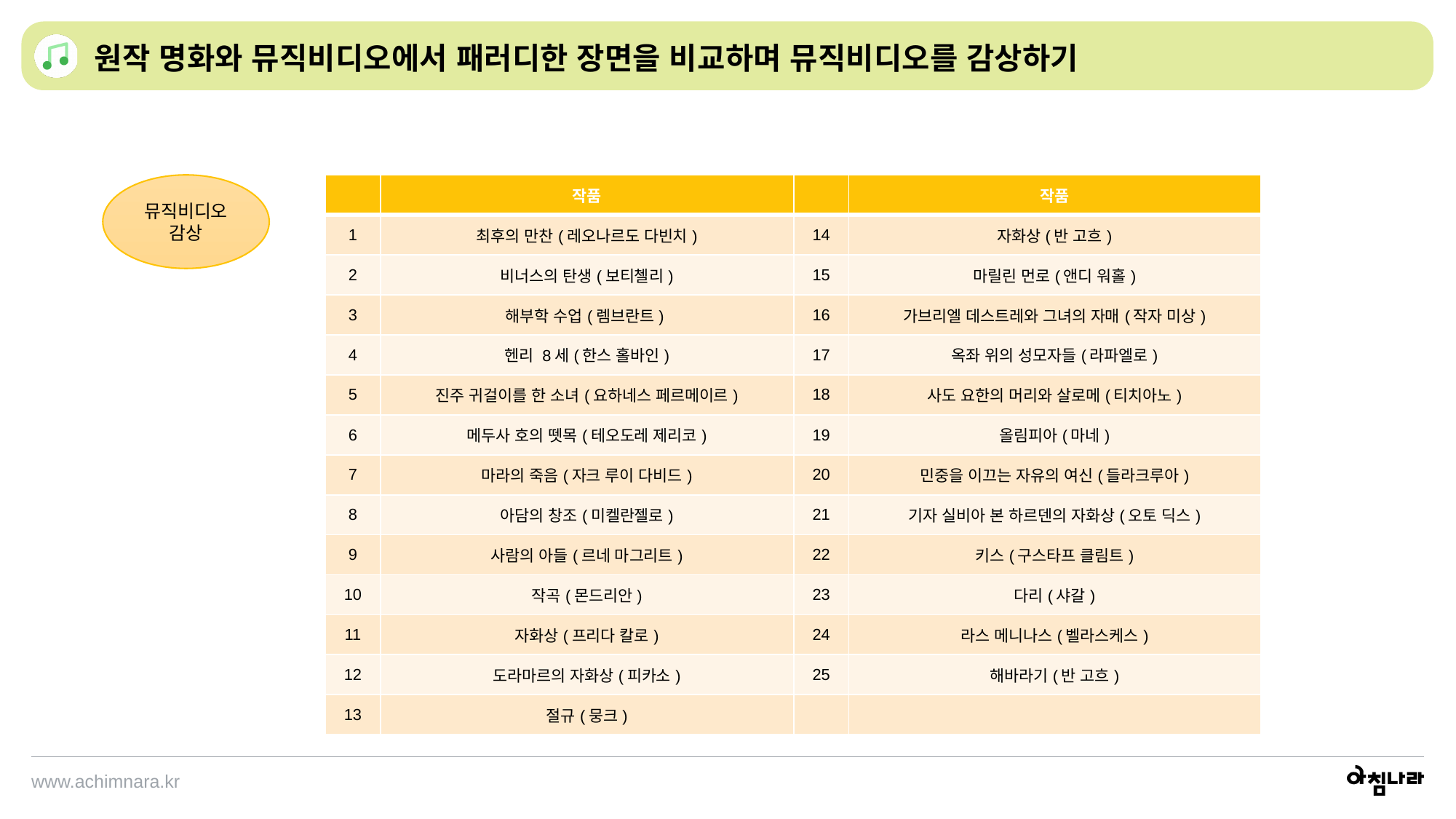

원작 명화와 뮤직비디오에서 패러디한 장면을 비교하며 뮤직비디오를 감상하기
뮤직비디오 감상
|  | 작품 |  | 작품 |
| --- | --- | --- | --- |
| 1 | 최후의 만찬(레오나르도 다빈치) | 14 | 자화상(반 고흐) |
| 2 | 비너스의 탄생(보티첼리) | 15 | 마릴린 먼로(앤디 워홀) |
| 3 | 해부학 수업(렘브란트) | 16 | 가브리엘 데스트레와 그녀의 자매(작자 미상) |
| 4 | 헨리 8세(한스 홀바인) | 17 | 옥좌 위의 성모자들(라파엘로) |
| 5 | 진주 귀걸이를 한 소녀(요하네스 페르메이르) | 18 | 사도 요한의 머리와 살로메(티치아노) |
| 6 | 메두사 호의 뗏목(테오도레 제리코) | 19 | 올림피아(마네) |
| 7 | 마라의 죽음(자크 루이 다비드) | 20 | 민중을 이끄는 자유의 여신(들라크루아) |
| 8 | 아담의 창조(미켈란젤로) | 21 | 기자 실비아 본 하르덴의 자화상(오토 딕스) |
| 9 | 사람의 아들(르네 마그리트) | 22 | 키스(구스타프 클림트) |
| 10 | 작곡(몬드리안) | 23 | 다리(샤갈) |
| 11 | 자화상(프리다 칼로) | 24 | 라스 메니나스(벨라스케스) |
| 12 | 도라마르의 자화상(피카소) | 25 | 해바라기(반 고흐) |
| 13 | 절규(뭉크) |  |  |